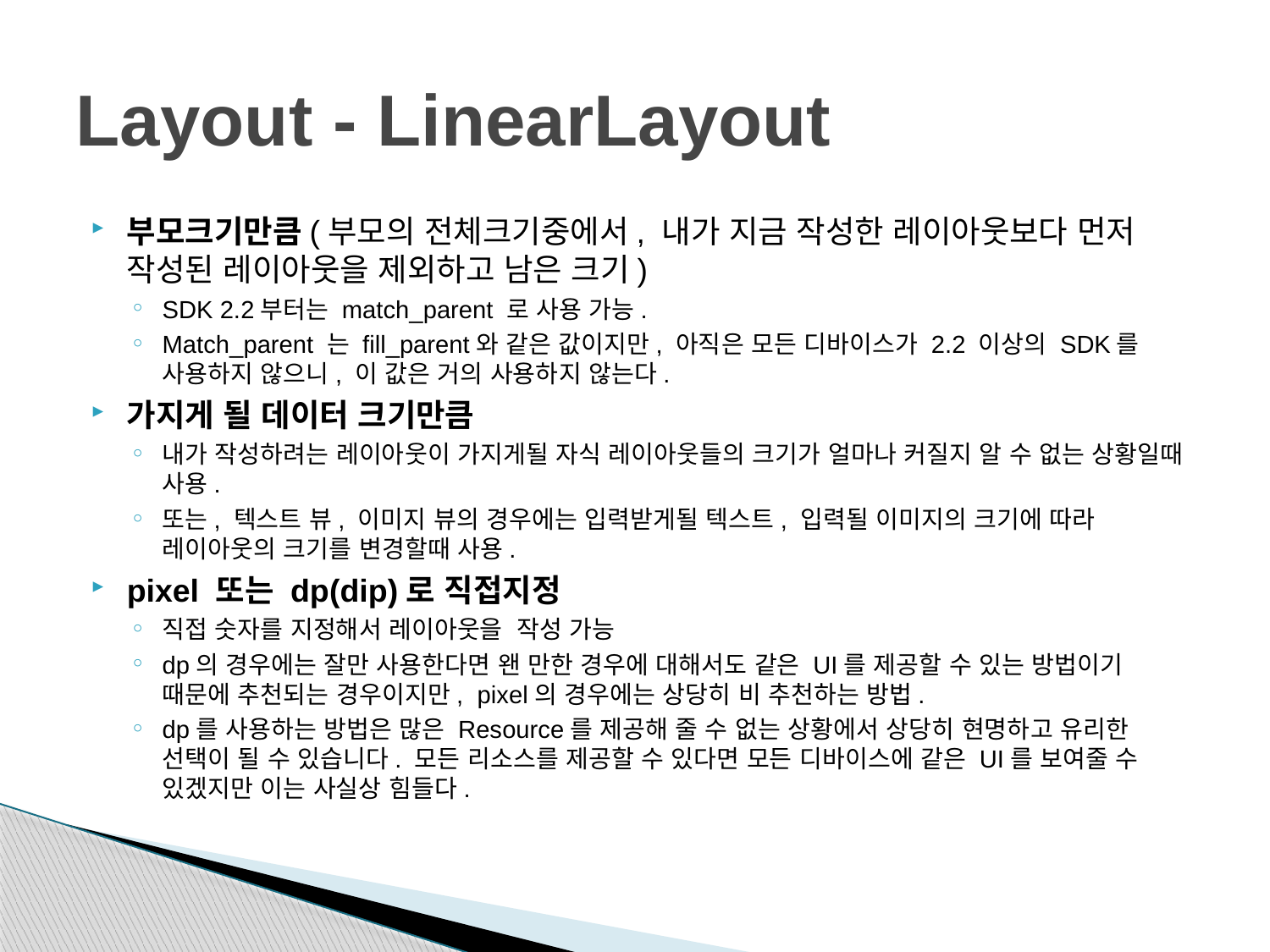

# Layout - LinearLayout
부모크기만큼(부모의 전체크기중에서, 내가 지금 작성한 레이아웃보다 먼저 작성된 레이아웃을 제외하고 남은 크기)
SDK 2.2부터는 match_parent 로 사용 가능.
Match_parent 는 fill_parent와 같은 값이지만, 아직은 모든 디바이스가 2.2 이상의 SDK를 사용하지 않으니, 이 값은 거의 사용하지 않는다.
가지게 될 데이터 크기만큼
내가 작성하려는 레이아웃이 가지게될 자식 레이아웃들의 크기가 얼마나 커질지 알 수 없는 상황일때  사용.
또는, 텍스트 뷰, 이미지 뷰의 경우에는 입력받게될 텍스트, 입력될 이미지의 크기에 따라 레이아웃의 크기를 변경할때 사용.
pixel 또는 dp(dip)로 직접지정
직접 숫자를 지정해서 레이아웃을  작성 가능
dp의 경우에는 잘만 사용한다면 왠 만한 경우에 대해서도 같은 UI를 제공할 수 있는 방법이기 때문에 추천되는 경우이지만,  pixel의 경우에는 상당히 비 추천하는 방법.
dp를 사용하는 방법은 많은 Resource를 제공해 줄 수 없는 상황에서 상당히 현명하고 유리한 선택이 될 수 있습니다. 모든 리소스를 제공할 수 있다면 모든 디바이스에 같은 UI를 보여줄 수 있겠지만 이는 사실상 힘들다.